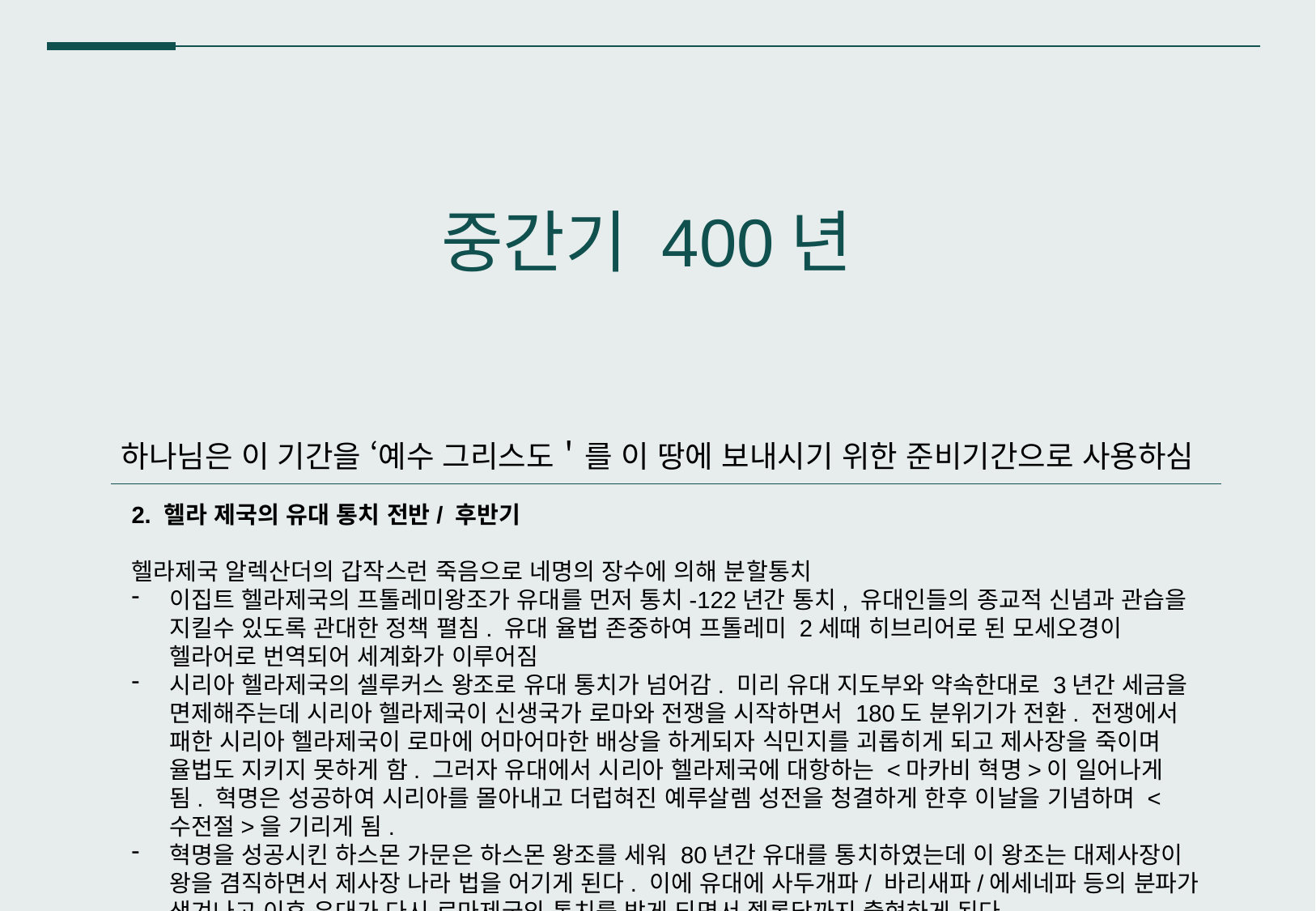

하나님은 이 기간을 ‘예수 그리스도＇를 이 땅에 보내시기 위한 준비기간으로 사용하심
중간기 400년
2. 헬라 제국의 유대 통치 전반/ 후반기

헬라제국 알렉산더의 갑작스런 죽음으로 네명의 장수에 의해 분할통치
이집트 헬라제국의 프톨레미왕조가 유대를 먼저 통치-122년간 통치, 유대인들의 종교적 신념과 관습을 지킬수 있도록 관대한 정책 펼침. 유대 율법 존중하여 프톨레미 2세때 히브리어로 된 모세오경이 헬라어로 번역되어 세계화가 이루어짐
시리아 헬라제국의 셀루커스 왕조로 유대 통치가 넘어감. 미리 유대 지도부와 약속한대로 3년간 세금을 면제해주는데 시리아 헬라제국이 신생국가 로마와 전쟁을 시작하면서 180도 분위기가 전환. 전쟁에서 패한 시리아 헬라제국이 로마에 어마어마한 배상을 하게되자 식민지를 괴롭히게 되고 제사장을 죽이며 율법도 지키지 못하게 함. 그러자 유대에서 시리아 헬라제국에 대항하는 <마카비 혁명>이 일어나게 됨. 혁명은 성공하여 시리아를 몰아내고 더럽혀진 예루살렘 성전을 청결하게 한후 이날을 기념하며 <수전절>을 기리게 됨.
혁명을 성공시킨 하스몬 가문은 하스몬 왕조를 세워 80년간 유대를 통치하였는데 이 왕조는 대제사장이 왕을 겸직하면서 제사장 나라 법을 어기게 된다. 이에 유대에 사두개파/ 바리새파/에세네파 등의 분파가 생겨나고 이후 유대가 다시 로마제국의 통치를 받게 되면서 젤롯당까지 출현하게 된다.